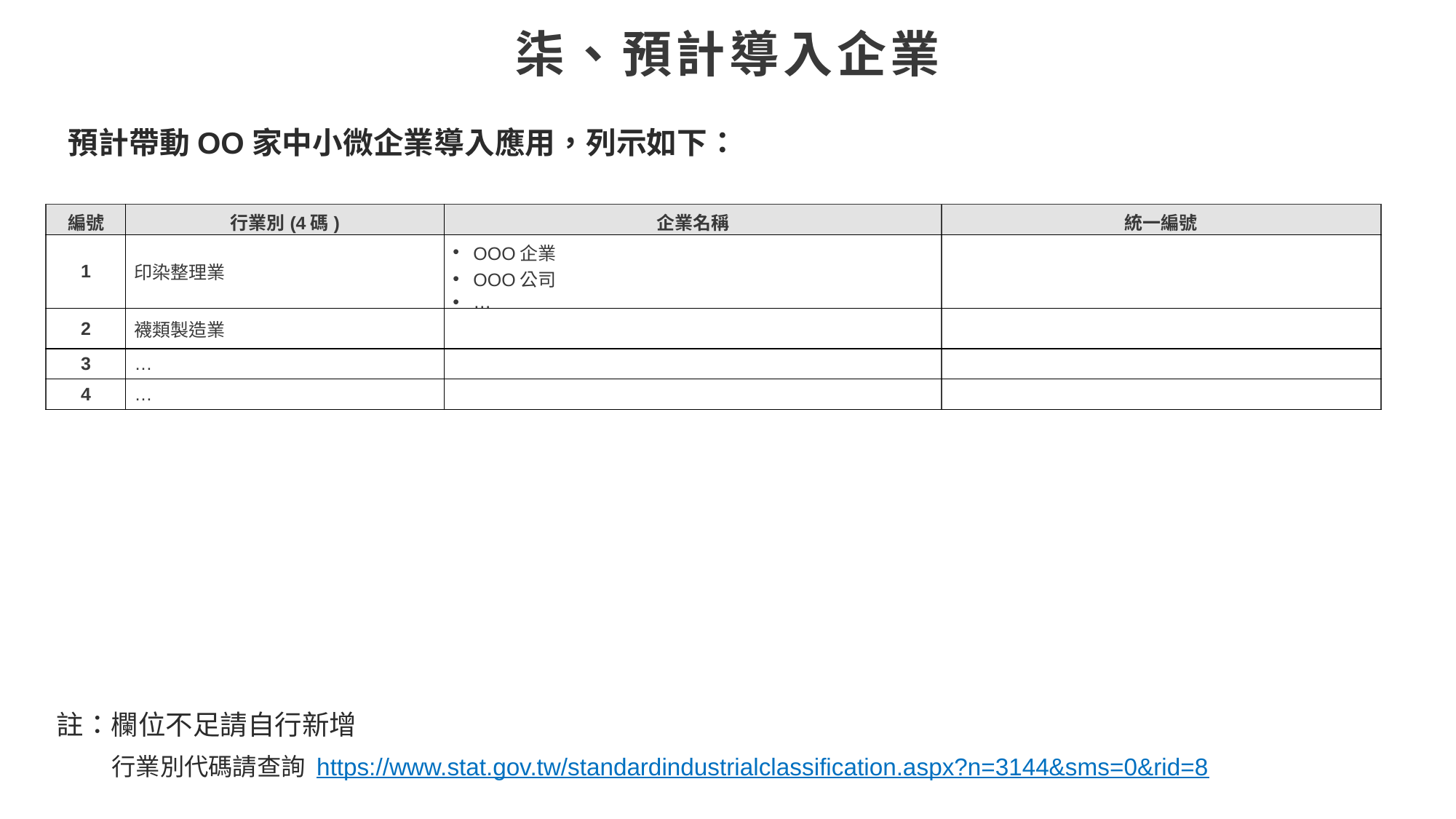

# 柒、預計導入企業
預計帶動OO家中小微企業導入應用，列示如下：
| 編號 | 行業別(4碼) | 企業名稱 | 統一編號 |
| --- | --- | --- | --- |
| 1 | 印染整理業 | OOO企業 OOO公司 … |  |
| 2 | 襪類製造業 |  |  |
| 3 | … |  |  |
| 4 | … |  |  |
註：欄位不足請自行新增
行業別代碼請查詢 https://www.stat.gov.tw/standardindustrialclassification.aspx?n=3144&sms=0&rid=8